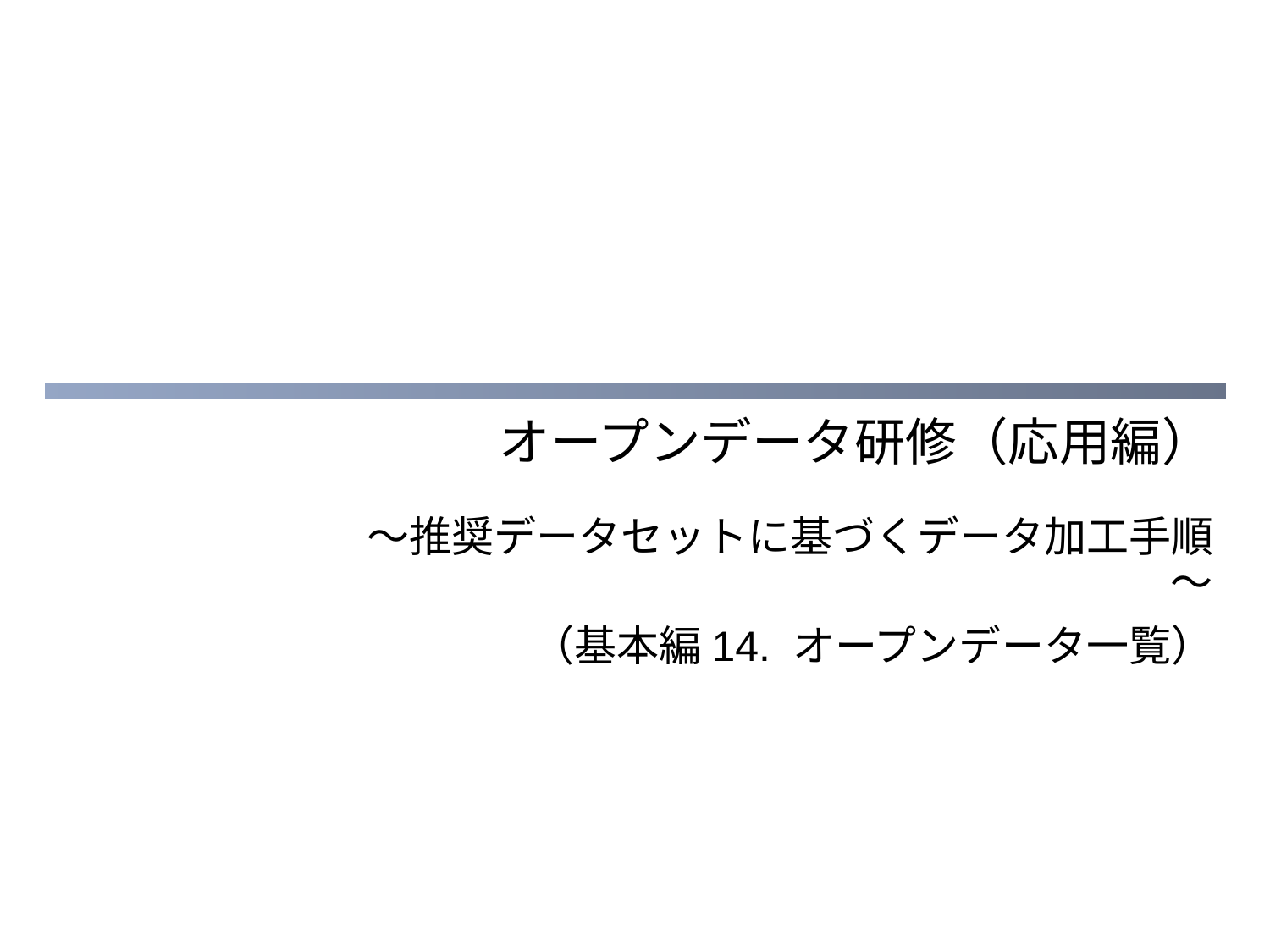

# オープンデータ研修（応用編）
～推奨データセットに基づくデータ加工手順～
（基本編14. オープンデータ一覧）